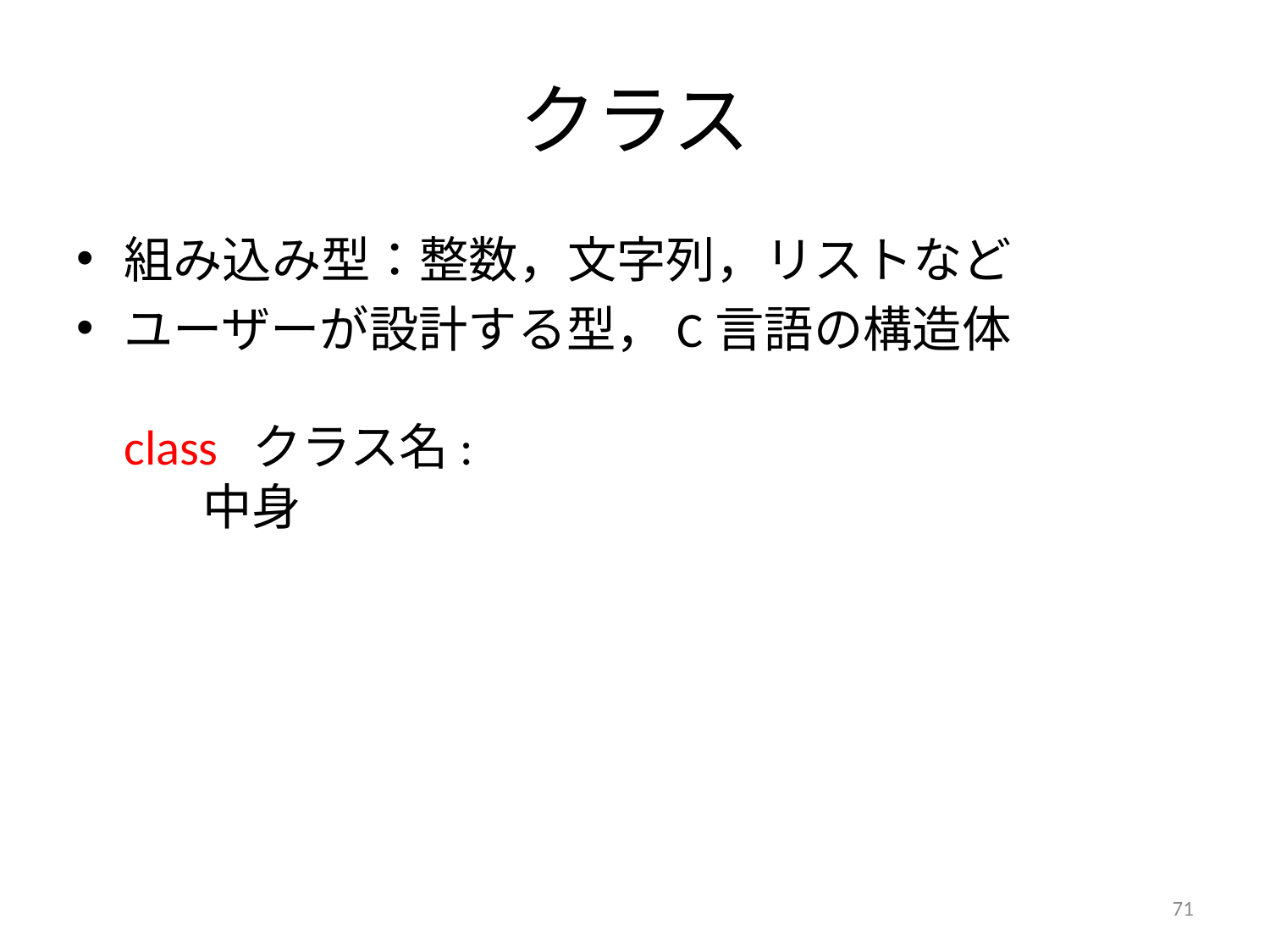

# クラス
組み込み型：整数，文字列，リストなど
ユーザーが設計する型，C言語の構造体
class  クラス名:
      中身
71